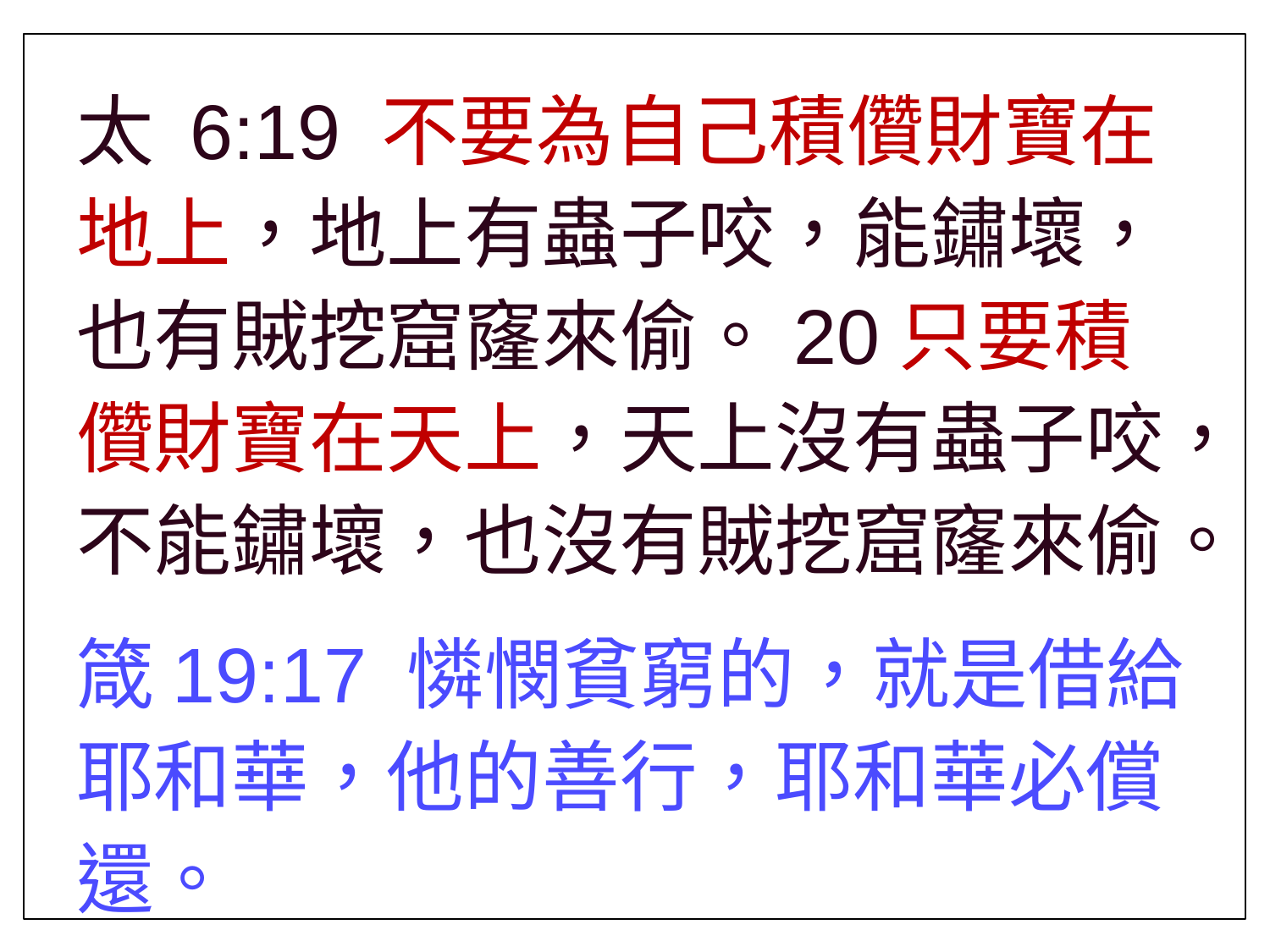

太 6:19 不要為自己積儹財寶在地上，地上有蟲子咬，能鏽壞，也有賊挖窟窿來偷。20只要積儹財寶在天上，天上沒有蟲子咬，不能鏽壞，也沒有賊挖窟窿來偷。
箴19:17 憐憫貧窮的，就是借給耶和華，他的善行，耶和華必償還。